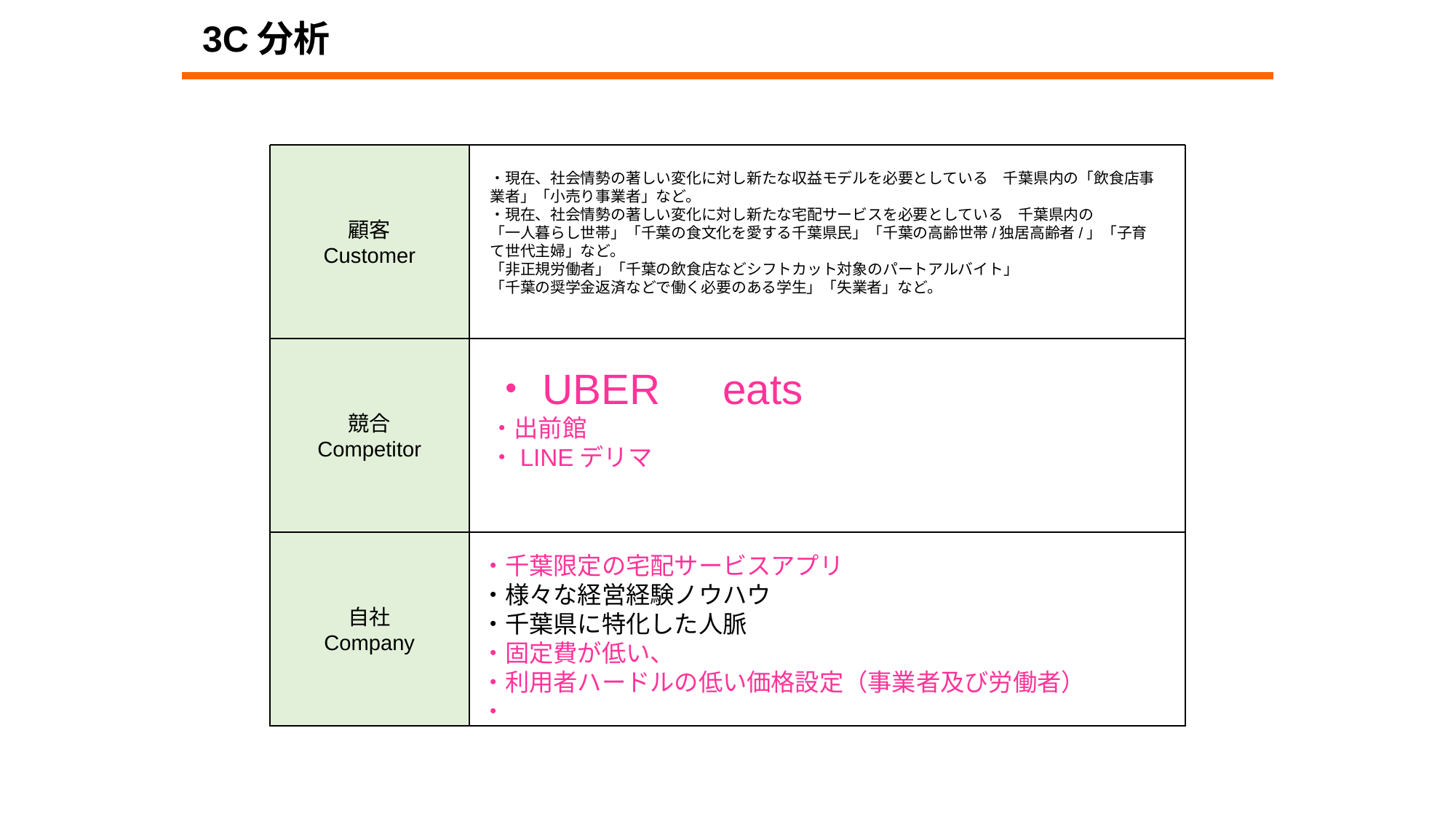

3C分析

・現在、社会情勢の著しい変化に対し新たな収益モデルを必要としている　千葉県内の「飲食店事業者」「小売り事業者」など。
・現在、社会情勢の著しい変化に対し新たな宅配サービスを必要としている　千葉県内の
「一人暮らし世帯」「千葉の食文化を愛する千葉県民」「千葉の高齢世帯/独居高齢者/」「子育て世代主婦」など。
「非正規労働者」「千葉の飲食店などシフトカット対象のパートアルバイト」
「千葉の奨学金返済などで働く必要のある学生」「失業者」など。

顧客
Customer
・UBER　eats
・出前館
・LINEデリマ

競合
Competitor
・千葉限定の宅配サービスアプリ
・様々な経営経験ノウハウ
・千葉県に特化した人脈
・固定費が低い、
・利用者ハードルの低い価格設定（事業者及び労働者）
・
自社
Company